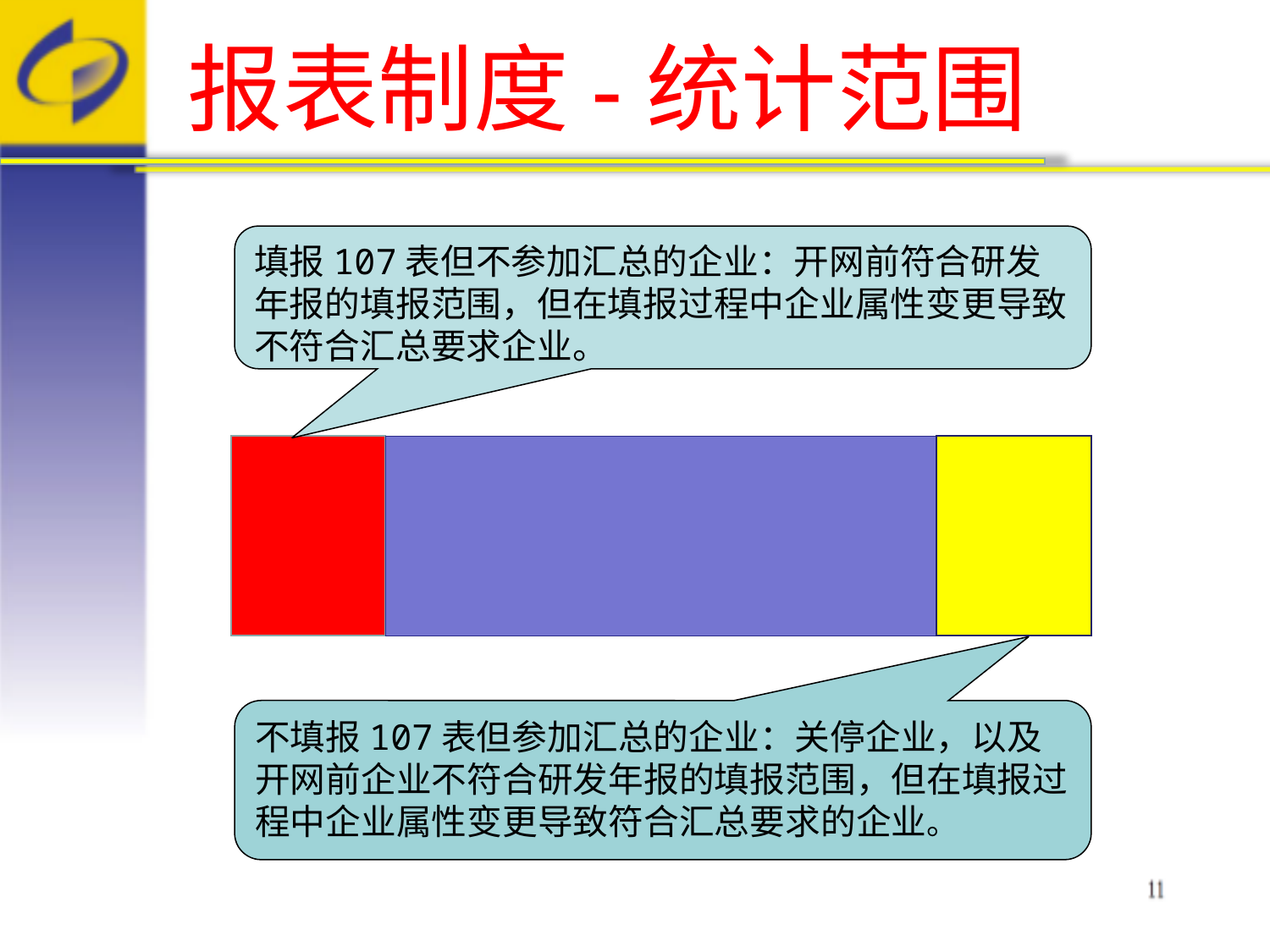

# 报表制度-统计范围

填报107表但不参加汇总的企业：开网前符合研发年报的填报范围，但在填报过程中企业属性变更导致不符合汇总要求企业。

不填报107表但参加汇总的企业：关停企业，以及开网前企业不符合研发年报的填报范围，但在填报过程中企业属性变更导致符合汇总要求的企业。